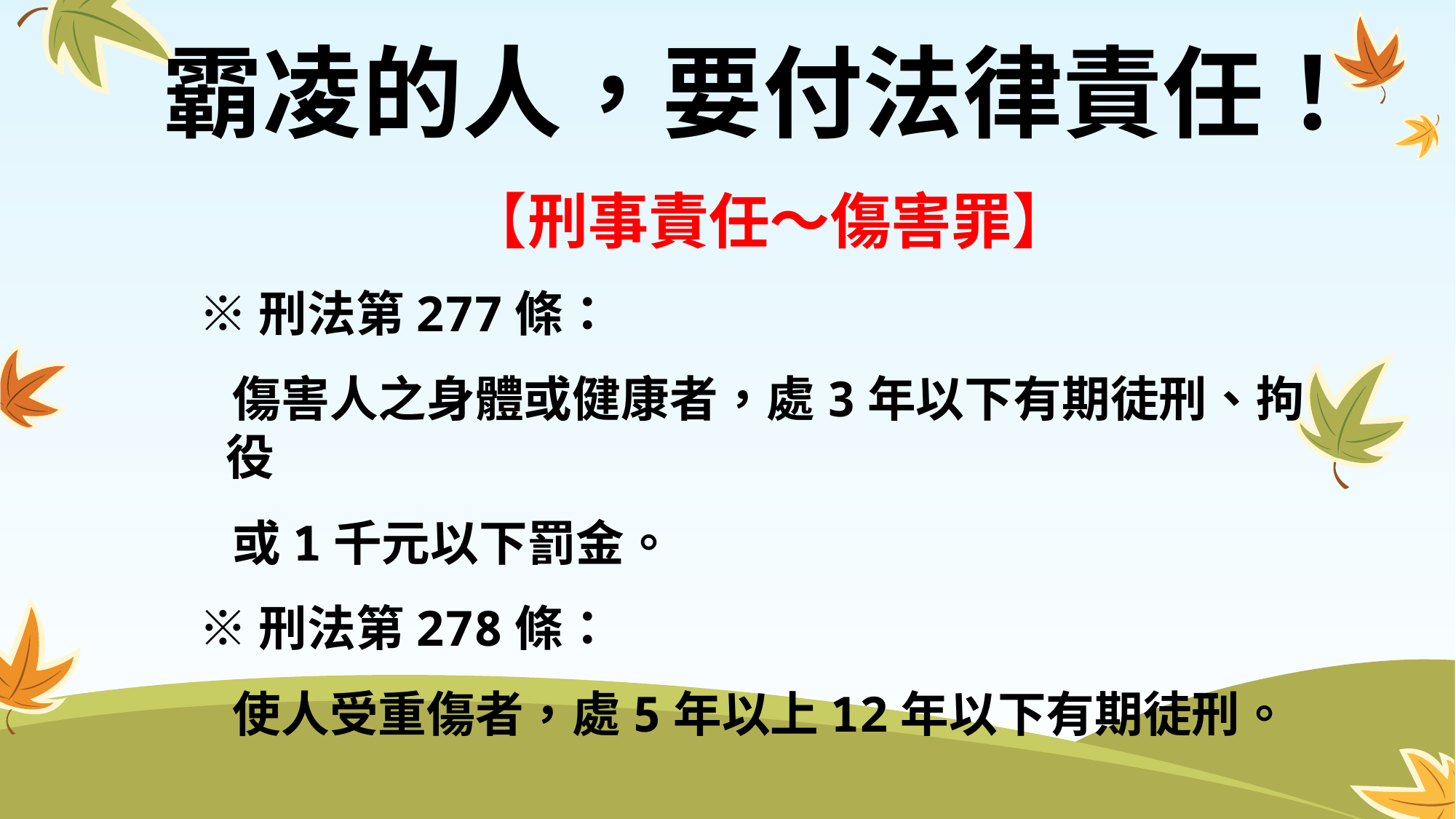

霸凌的人，要付法律責任！
【刑事責任～傷害罪】
※刑法第277條：
  傷害人之身體或健康者，處3年以下有期徒刑、拘役
  或1千元以下罰金。
※刑法第278條：
  使人受重傷者，處5年以上12年以下有期徒刑。